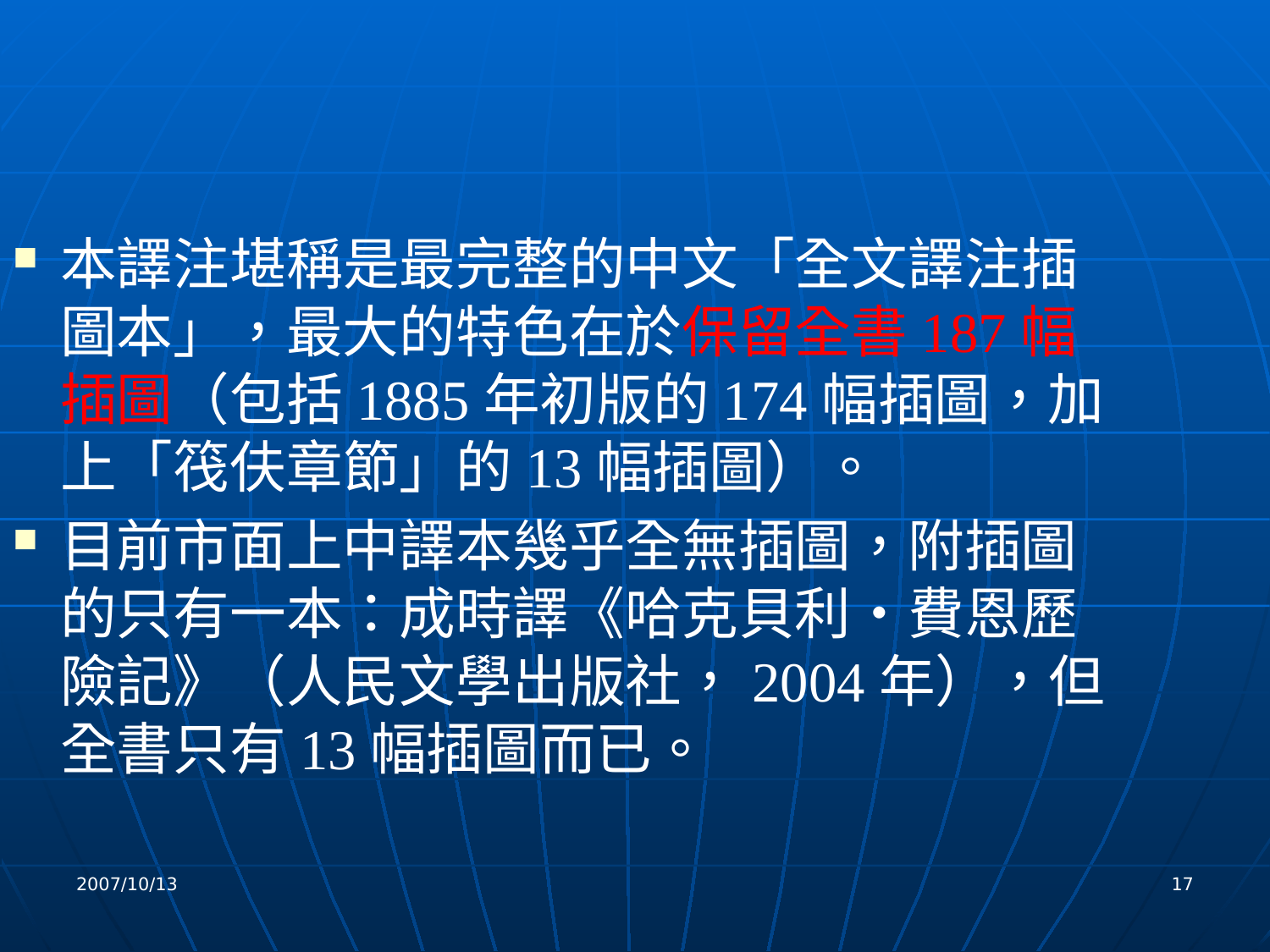

本譯注堪稱是最完整的中文「全文譯注插圖本」，最大的特色在於保留全書187幅插圖（包括1885年初版的174幅插圖，加上「筏伕章節」的13幅插圖）。
目前市面上中譯本幾乎全無插圖，附插圖的只有一本：成時譯《哈克貝利‧費恩歷險記》（人民文學出版社，2004年），但全書只有13幅插圖而已。
2007/10/13
17